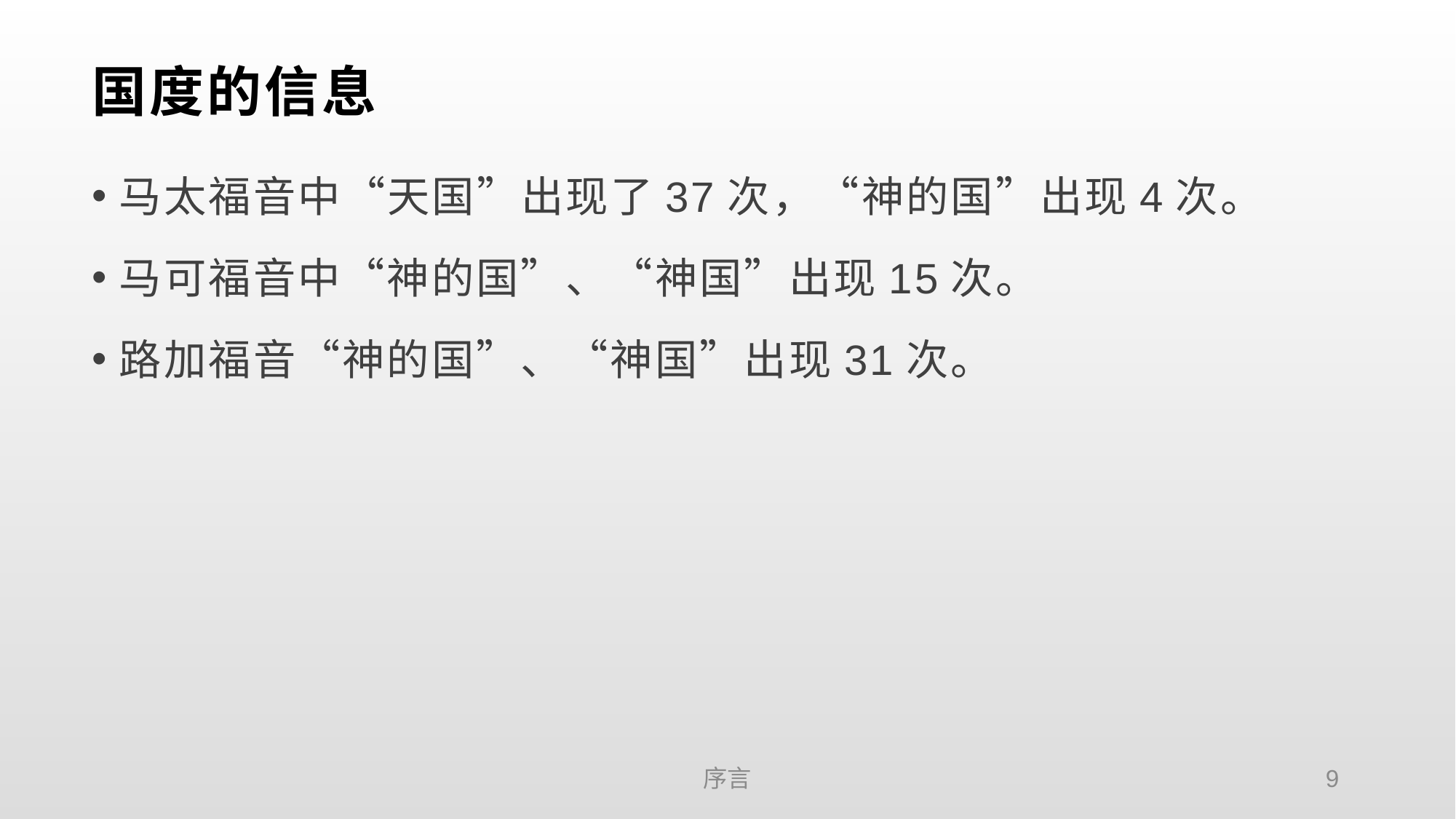

# 国度的信息
马太福音中“天国”出现了37次，“神的国”出现4次。
马可福音中“神的国”、“神国”出现15次。
路加福音“神的国”、“神国”出现31次。
序言
9